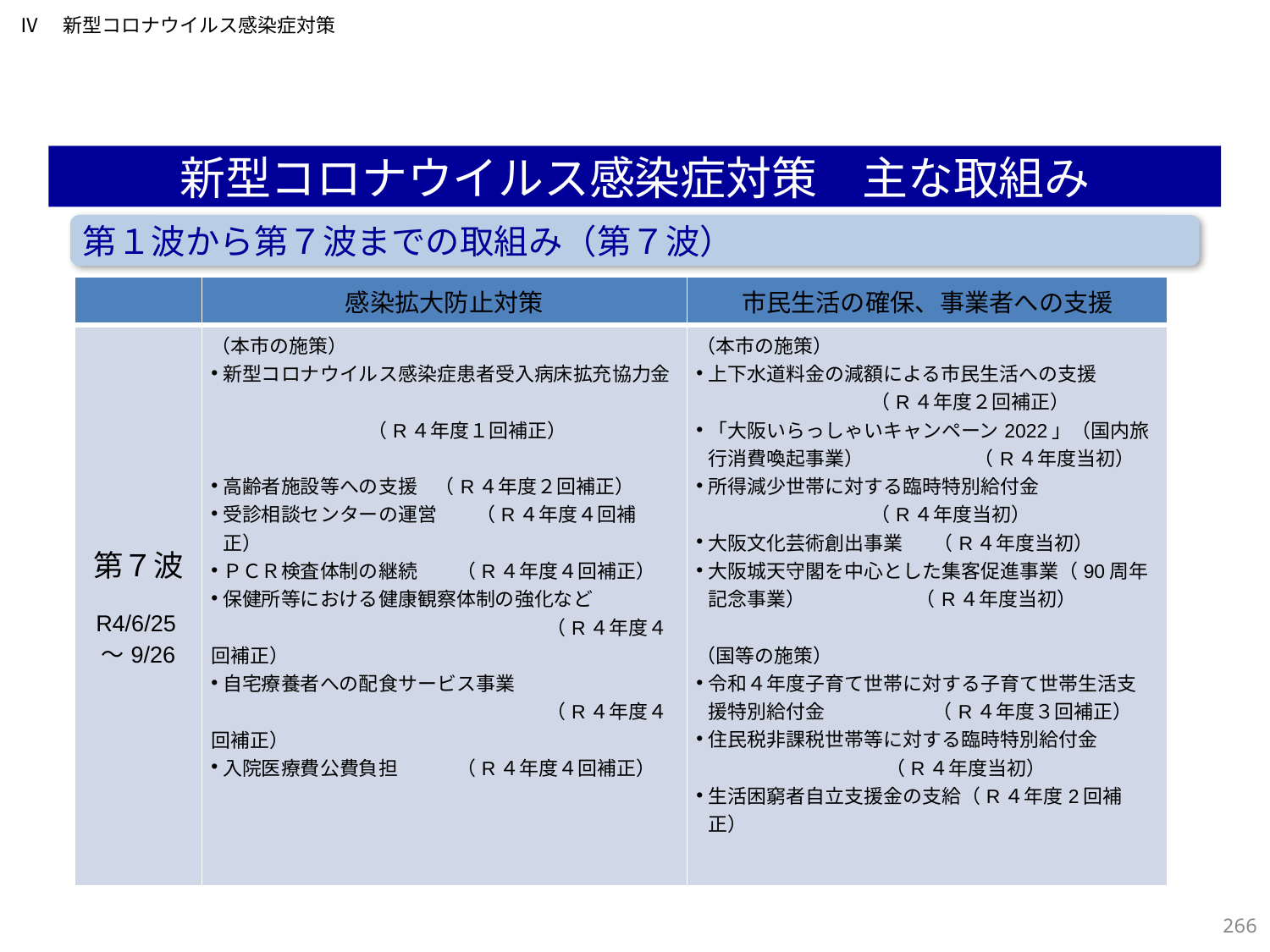

Ⅳ　新型コロナウイルス感染症対策
新型コロナウイルス感染症対策　主な取組み
第１波から第７波までの取組み（第７波）
|  | 感染拡大防止対策 | 市民生活の確保、事業者への支援 |
| --- | --- | --- |
| 第７波 R4/6/25～9/26 | （本市の施策） 新型コロナウイルス感染症患者受入病床拡充協力金 （R４年度１回補正） 高齢者施設等への支援 （R４年度２回補正） 受診相談センターの運営　　（R４年度４回補正） ＰＣＲ検査体制の継続　　（R４年度４回補正） 保健所等における健康観察体制の強化など 　　　　　　　　　　　　　　　　　 （R４年度４回補正） 自宅療養者への配食サービス事業 　　　　　　　　　　　　　　　　　 （R４年度４回補正） 入院医療費公費負担　　　（R４年度４回補正） | （本市の施策） 上下水道料金の減額による市民生活への支援 （R４年度２回補正） 「大阪いらっしゃいキャンペーン2022」（国内旅行消費喚起事業） （R４年度当初） 所得減少世帯に対する臨時特別給付金 （R４年度当初） 大阪文化芸術創出事業 （R４年度当初） 大阪城天守閣を中心とした集客促進事業（90周年記念事業） （R４年度当初） 　 （国等の施策） 令和４年度子育て世帯に対する子育て世帯生活支援特別給付金 　 （R４年度３回補正） 住民税非課税世帯等に対する臨時特別給付金 　 （R４年度当初） 生活困窮者自立支援金の支給（R４年度2回補正） |
266